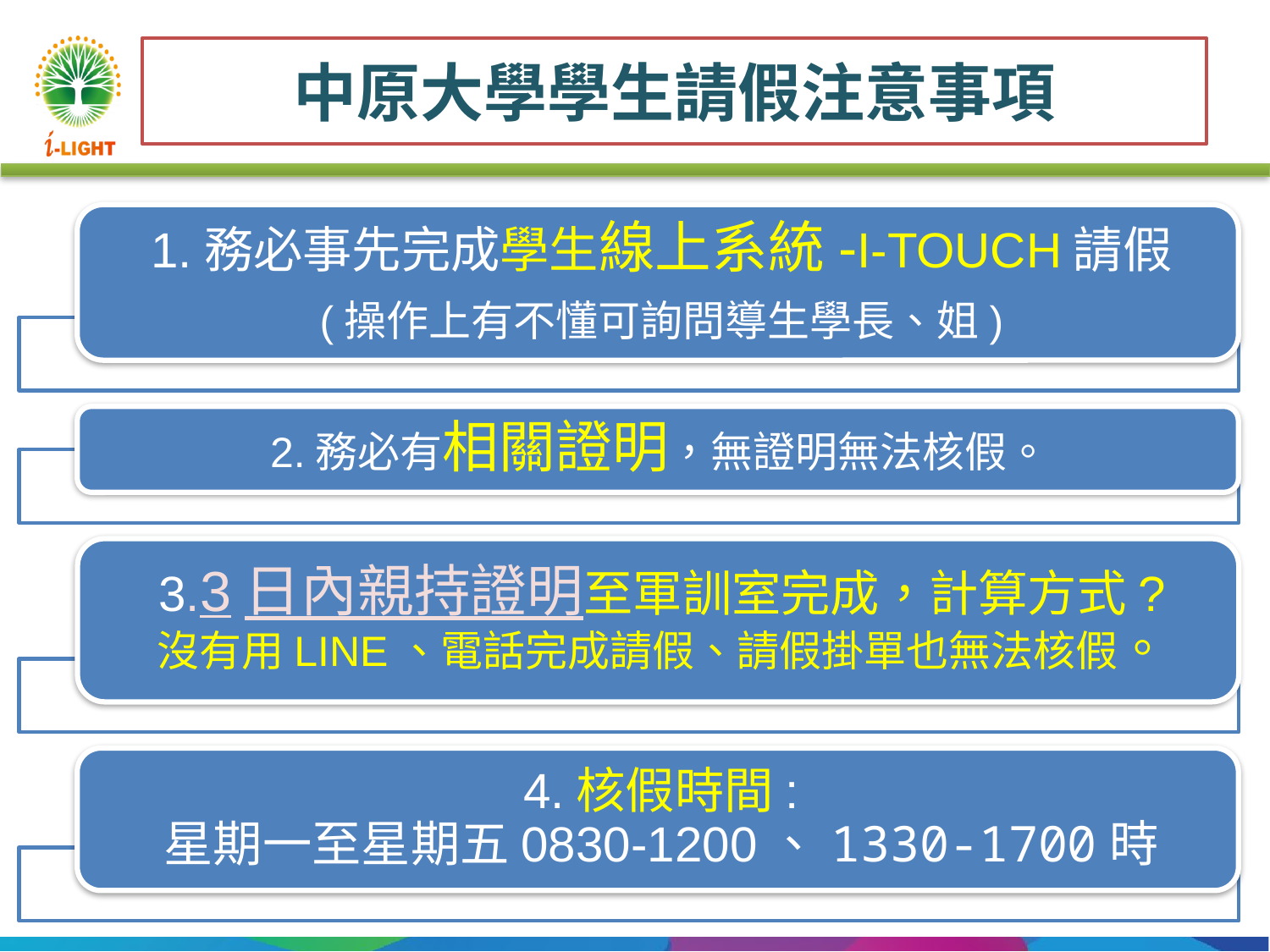

# 中原大學學生請假注意事項
1.務必事先完成學生線上系統-I-TOUCH請假
(操作上有不懂可詢問導生學長、姐)
2.務必有相關證明，無證明無法核假。
3.3日內親持證明至軍訓室完成，計算方式?
沒有用LINE、電話完成請假、請假掛單也無法核假。
4.核假時間:
星期一至星期五0830-1200、1330-1700時